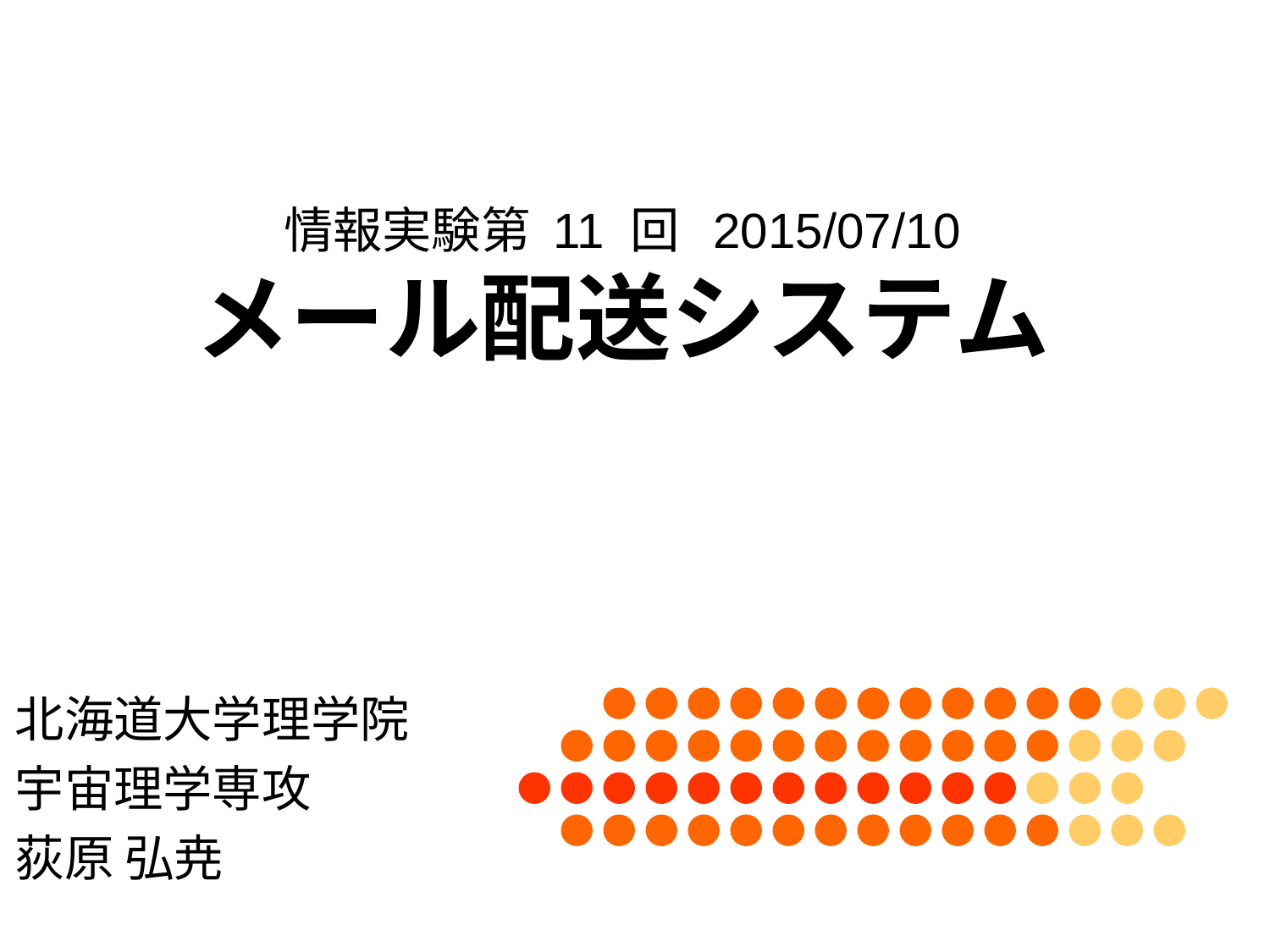

# 情報実験第 11 回  2015/07/10 メール配送システム
北海道大学理学院
宇宙理学専攻
荻原 弘尭